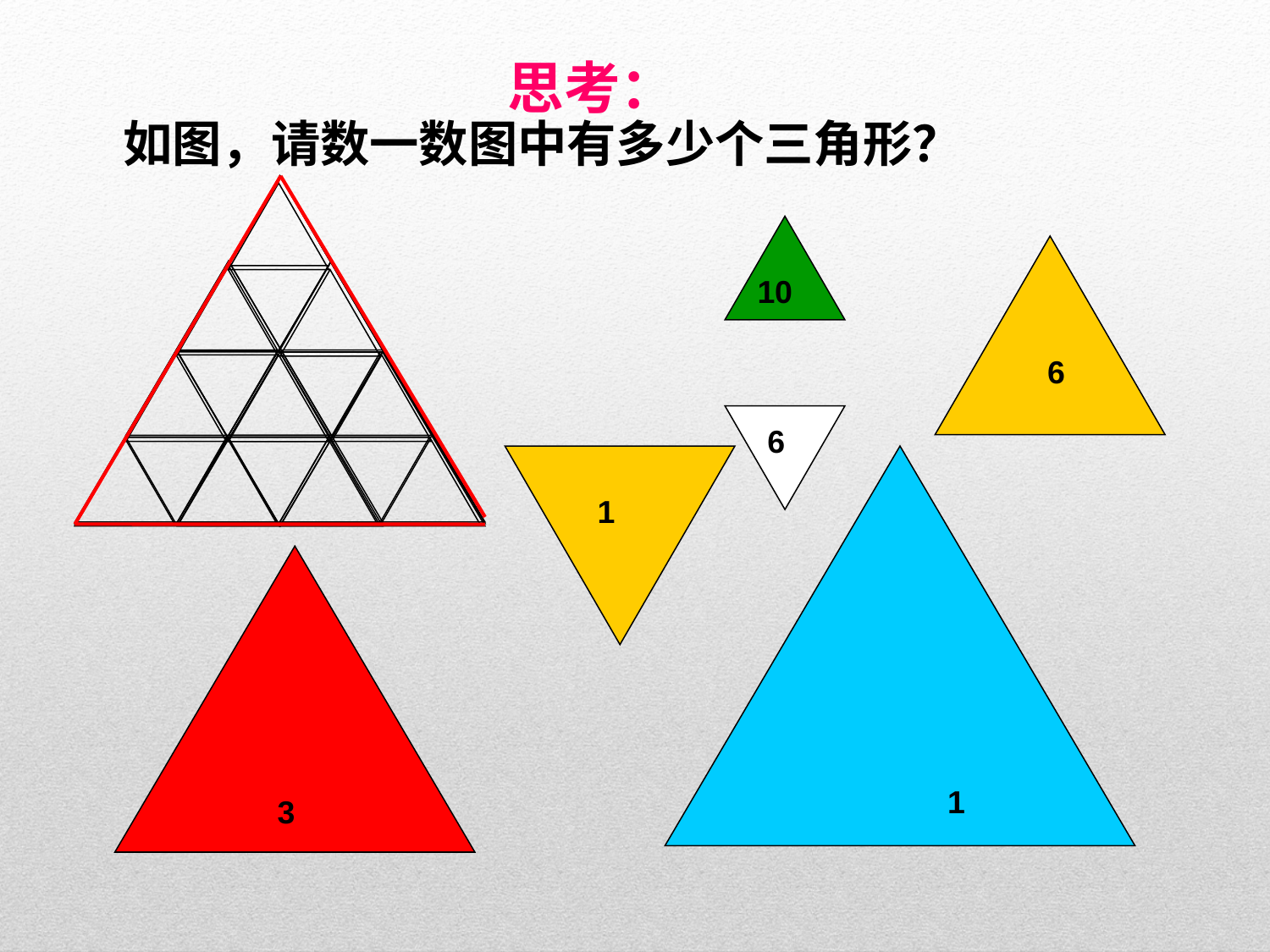

思考：
       如图，请数一数图中有多少个三角形？

10
6

6

1

1
3